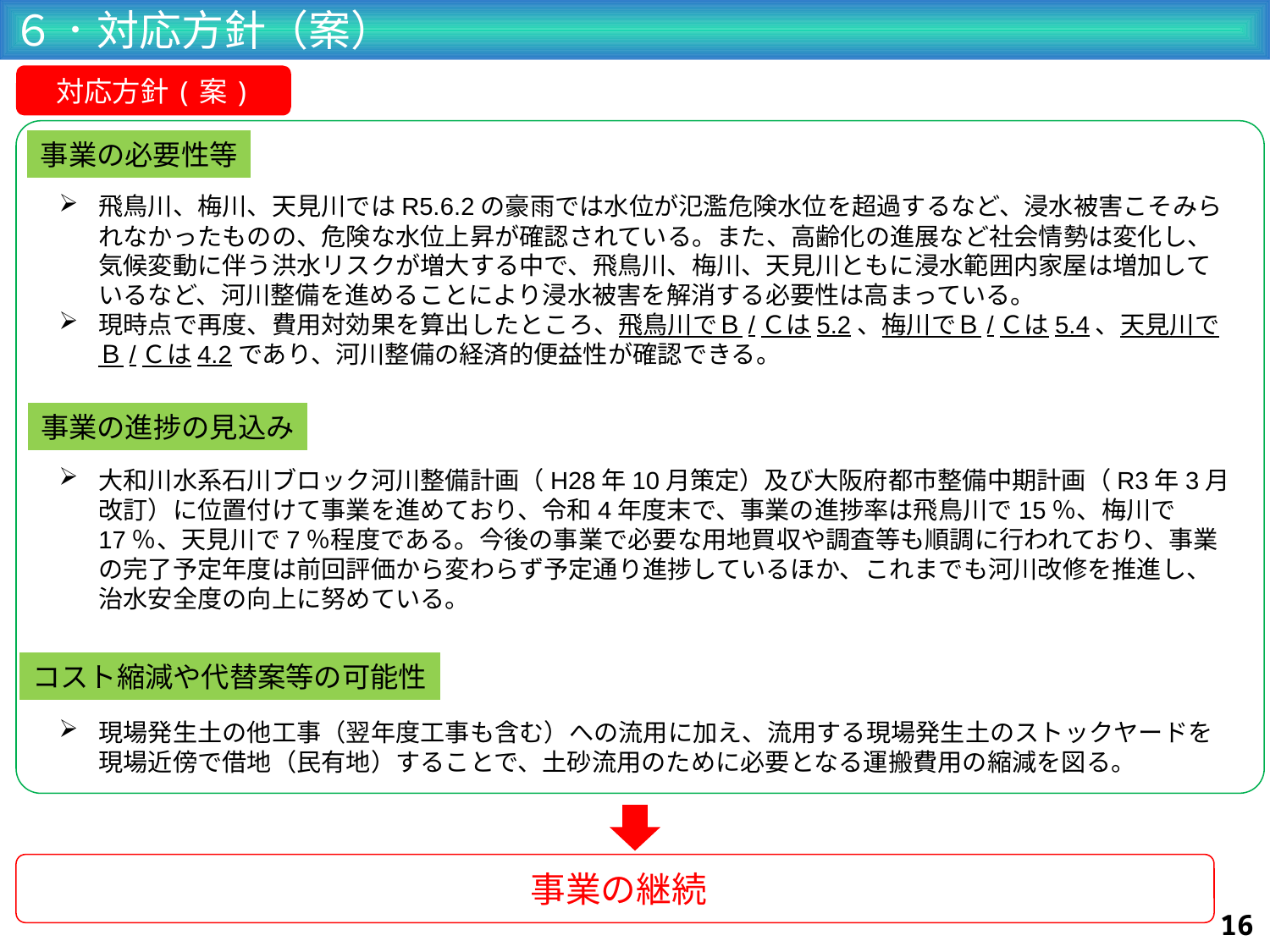

６．対応方針（案）
対応方針(案)

事業の必要性等
飛鳥川、梅川、天見川ではR5.6.2の豪雨では水位が氾濫危険水位を超過するなど、浸水被害こそみられなかったものの、危険な水位上昇が確認されている。また、高齢化の進展など社会情勢は変化し、気候変動に伴う洪水リスクが増大する中で、飛鳥川、梅川、天見川ともに浸水範囲内家屋は増加しているなど、河川整備を進めることにより浸水被害を解消する必要性は高まっている。
現時点で再度、費用対効果を算出したところ、飛鳥川でＢ/Ｃは5.2、梅川でＢ/Ｃは5.4、天見川でＢ/Ｃは4.2であり、河川整備の経済的便益性が確認できる。

事業の進捗の見込み
大和川水系石川ブロック河川整備計画（H28年10月策定）及び大阪府都市整備中期計画（R3年3月改訂）に位置付けて事業を進めており、令和4年度末で、事業の進捗率は飛鳥川で15％、梅川で17％、天見川で7％程度である。今後の事業で必要な用地買収や調査等も順調に行われており、事業の完了予定年度は前回評価から変わらず予定通り進捗しているほか、これまでも河川改修を推進し、治水安全度の向上に努めている。
コスト縮減や代替案等の可能性
現場発生土の他工事（翌年度工事も含む）への流用に加え、流用する現場発生土のストックヤードを現場近傍で借地（民有地）することで、土砂流用のために必要となる運搬費用の縮減を図る。

事業の継続
16